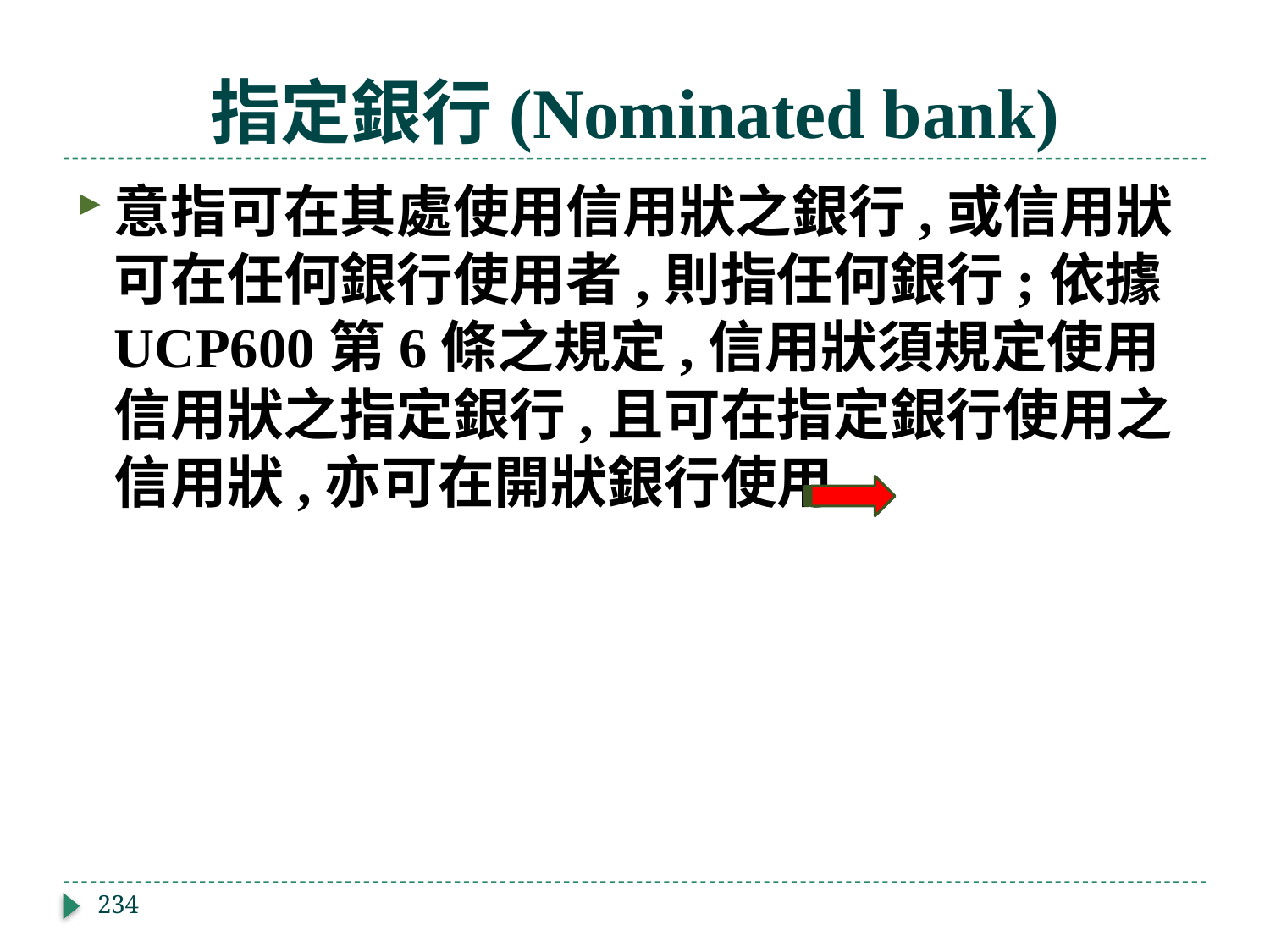

# 指定銀行(Nominated bank)
意指可在其處使用信用狀之銀行,或信用狀可在任何銀行使用者,則指任何銀行;依據UCP600第6條之規定,信用狀須規定使用信用狀之指定銀行,且可在指定銀行使用之信用狀,亦可在開狀銀行使用.

234